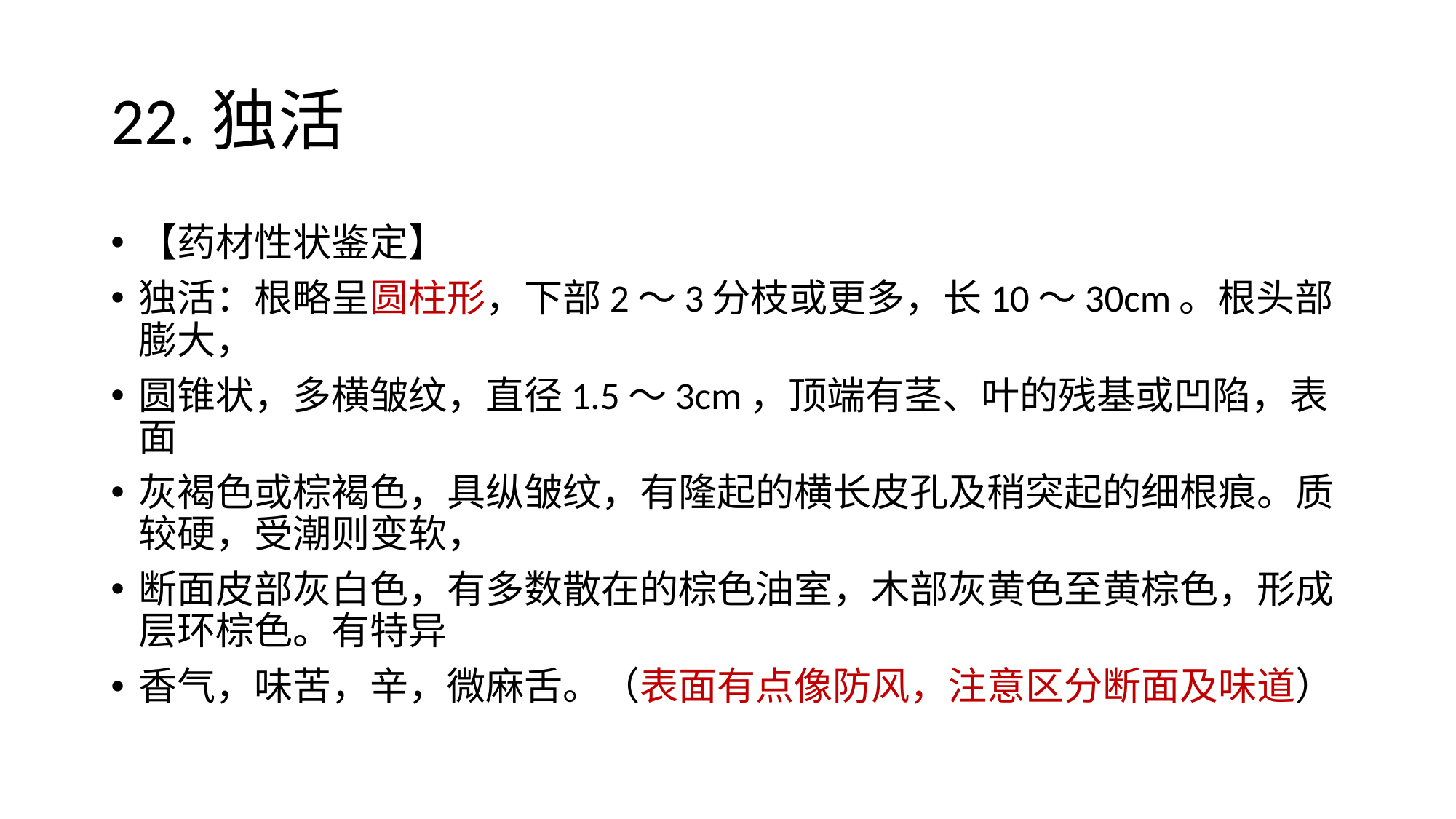

# 22.独活
【药材性状鉴定】
独活：根略呈圆柱形，下部2～3分枝或更多，长10～30cm。根头部膨大，
圆锥状，多横皱纹，直径1.5～3cm，顶端有茎、叶的残基或凹陷，表面
灰褐色或棕褐色，具纵皱纹，有隆起的横长皮孔及稍突起的细根痕。质较硬，受潮则变软，
断面皮部灰白色，有多数散在的棕色油室，木部灰黄色至黄棕色，形成层环棕色。有特异
香气，味苦，辛，微麻舌。（表面有点像防风，注意区分断面及味道）